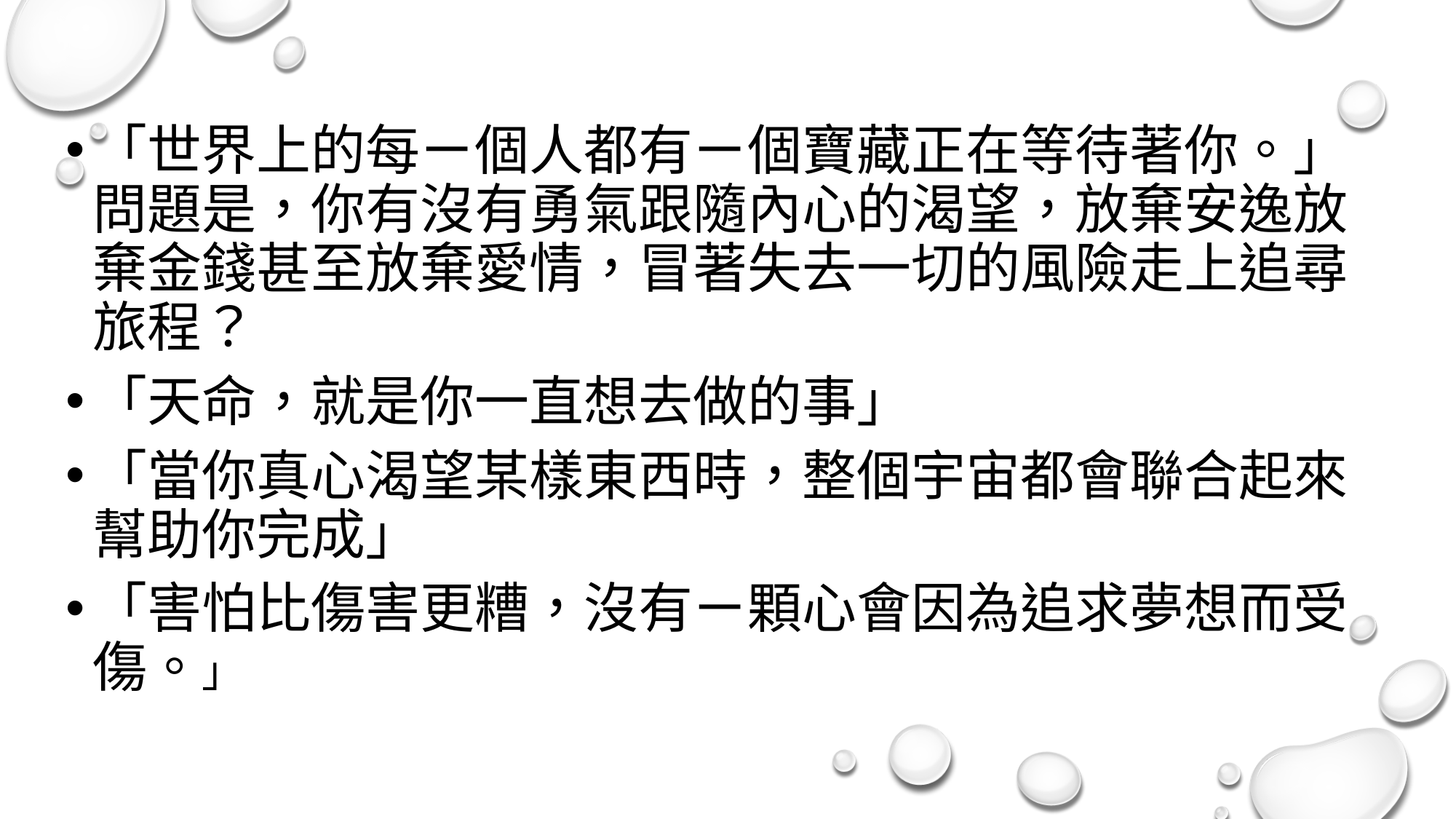

「世界上的每ㄧ個人都有ㄧ個寶藏正在等待著你。」問題是，你有沒有勇氣跟隨內心的渴望，放棄安逸放棄金錢甚至放棄愛情，冒著失去一切的風險走上追尋旅程？
「天命，就是你一直想去做的事」
「當你真心渴望某樣東西時，整個宇宙都會聯合起來幫助你完成」
「害怕比傷害更糟，沒有ㄧ顆心會因為追求夢想而受傷。」